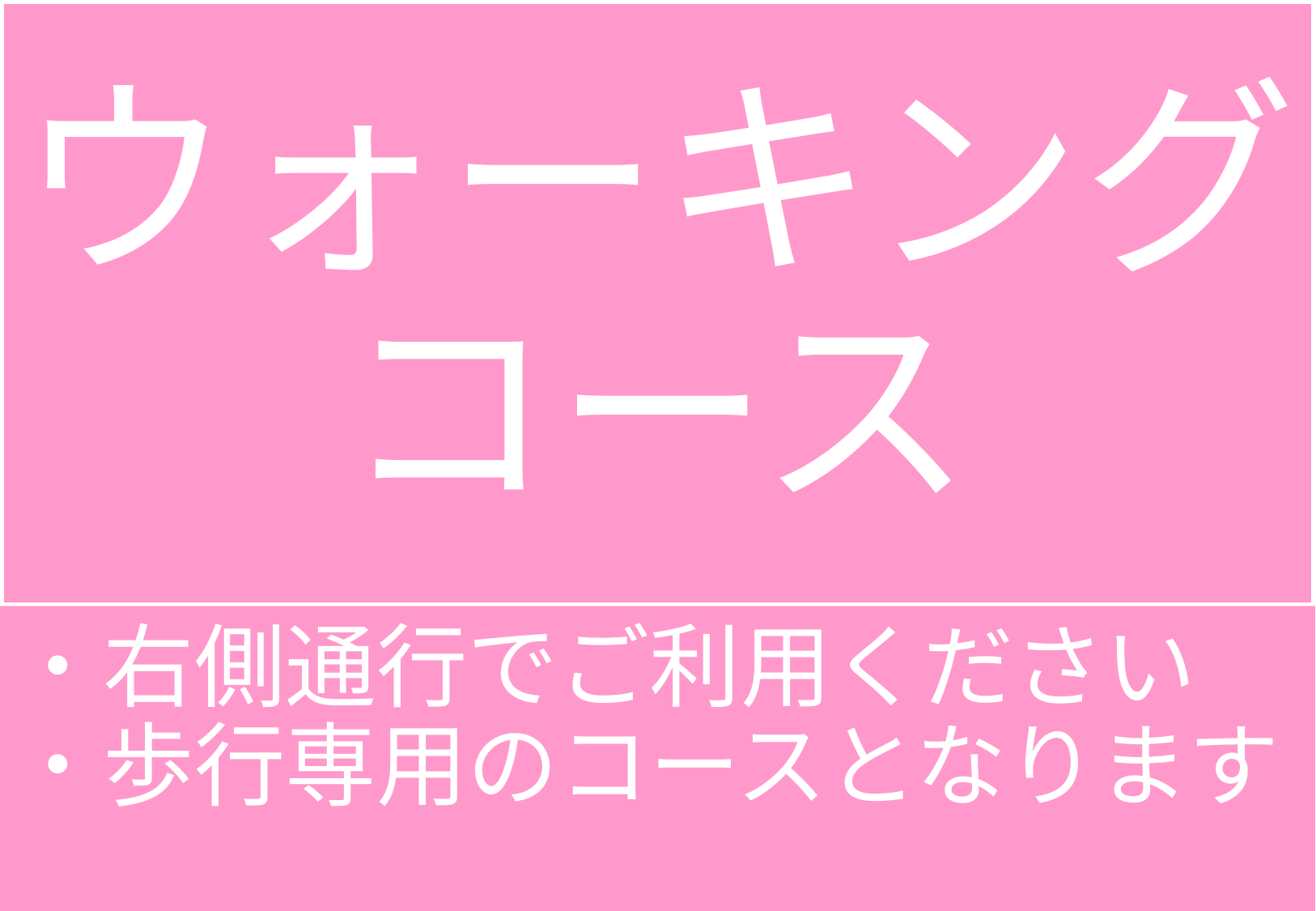

# ウォーキングコース

・右側通行でご利用ください
・歩行専用のコースとなります